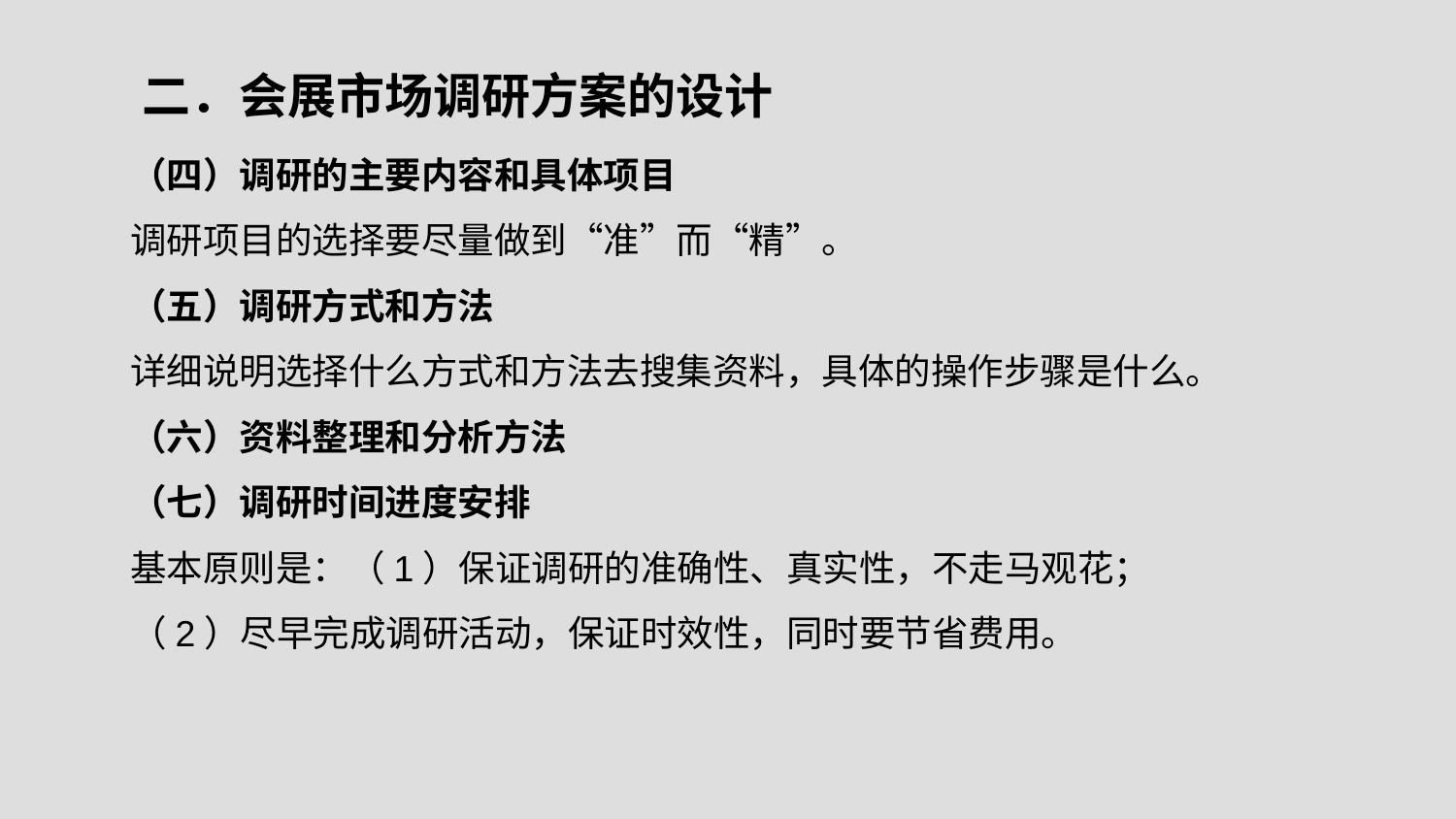

# 二．会展市场调研方案的设计
（四）调研的主要内容和具体项目
调研项目的选择要尽量做到“准”而“精”。
（五）调研方式和方法
详细说明选择什么方式和方法去搜集资料，具体的操作步骤是什么。
（六）资料整理和分析方法
（七）调研时间进度安排
基本原则是：（1）保证调研的准确性、真实性，不走马观花；
（2）尽早完成调研活动，保证时效性，同时要节省费用。